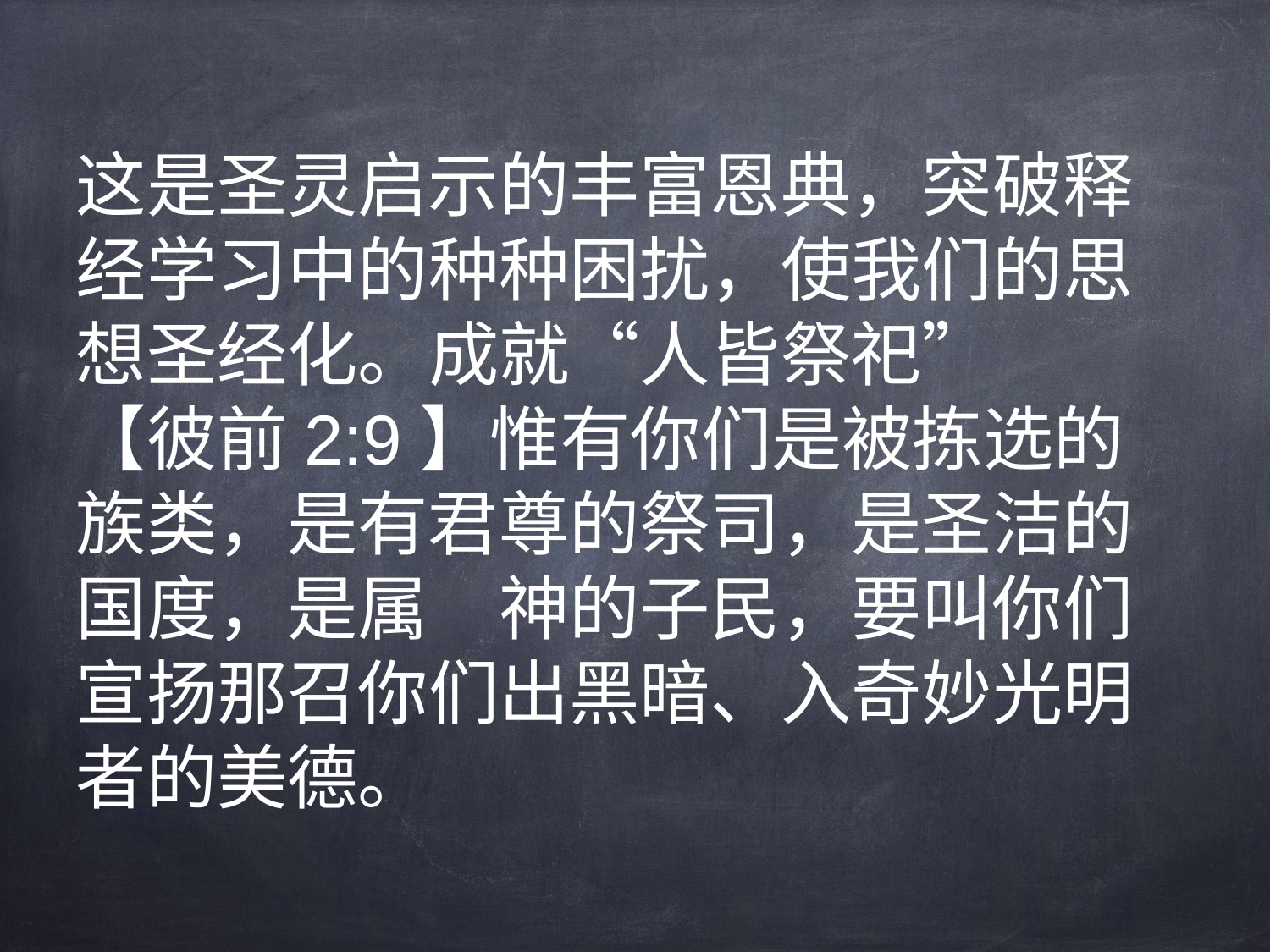

#

这是圣灵启示的丰富恩典，突破释经学习中的种种困扰，使我们的思想圣经化。成就“人皆祭祀”
【彼前2:9】惟有你们是被拣选的族类，是有君尊的祭司，是圣洁的国度，是属　神的子民，要叫你们宣扬那召你们出黑暗、入奇妙光明者的美德。